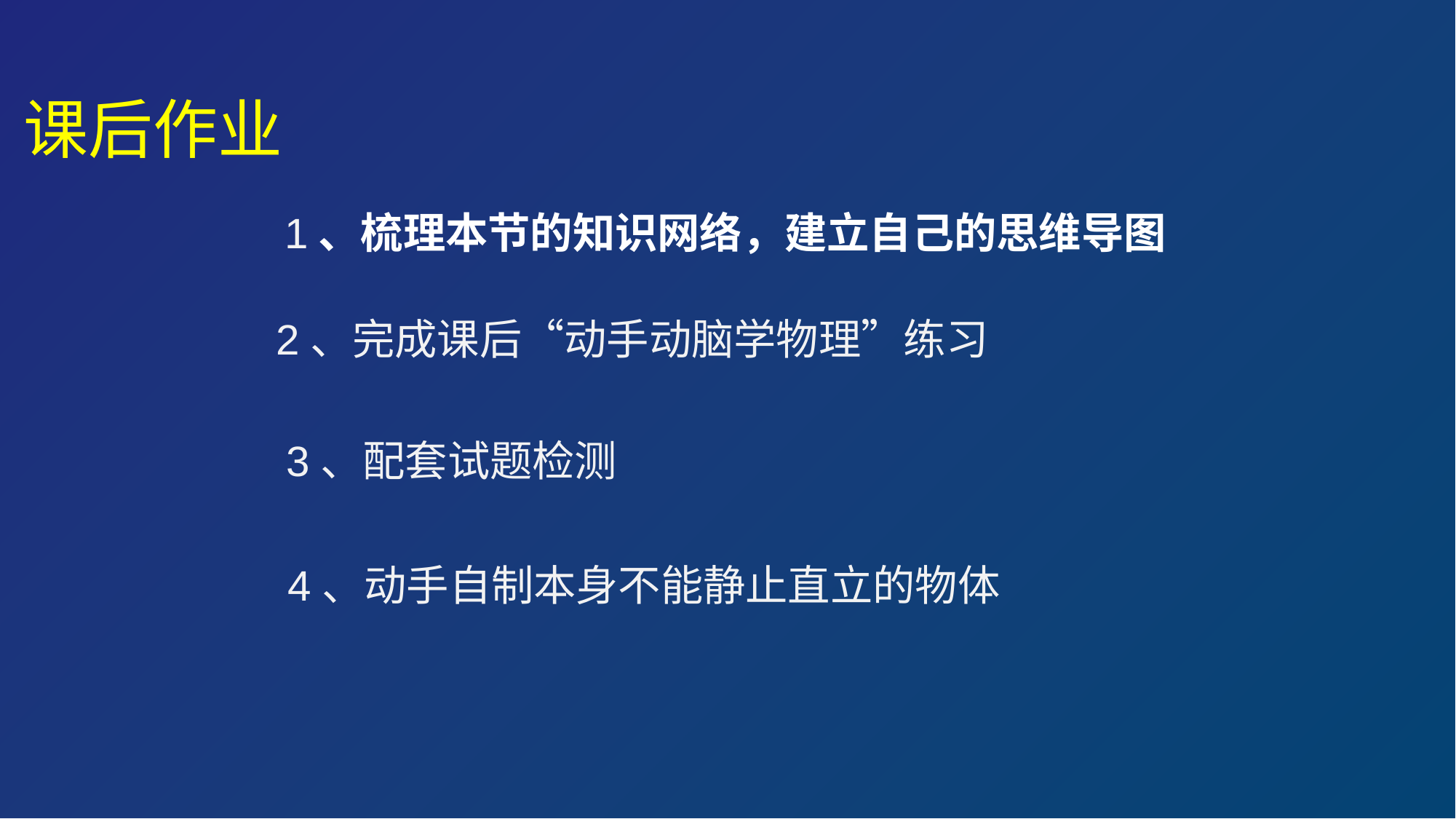

课后作业
1、梳理本节的知识网络，建立自己的思维导图
2、完成课后“动手动脑学物理”练习
3、配套试题检测
4、动手自制本身不能静止直立的物体